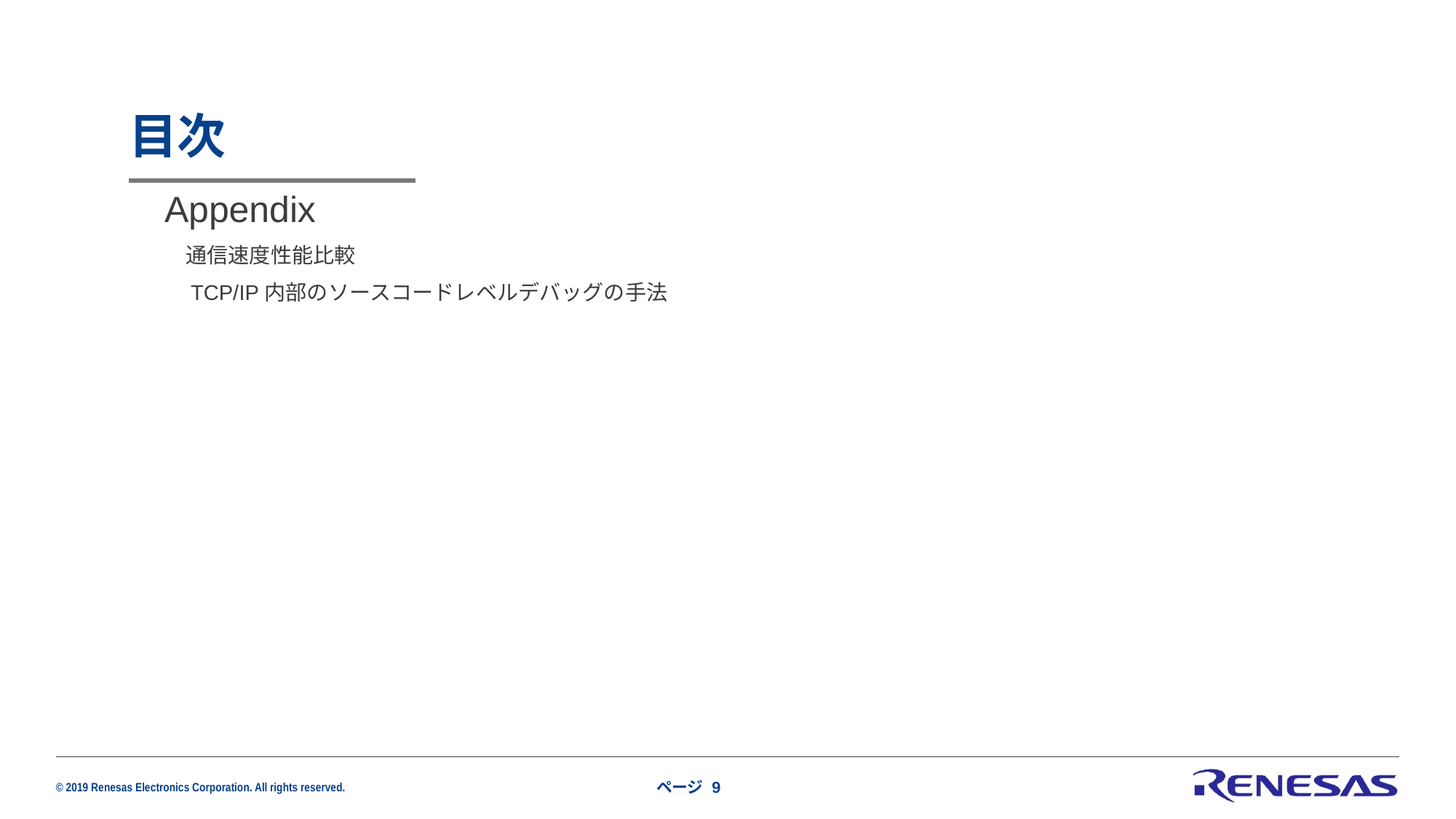

# 目次
Appendix
　通信速度性能比較
　TCP/IP内部のソースコードレベルデバッグの手法
ページ 9